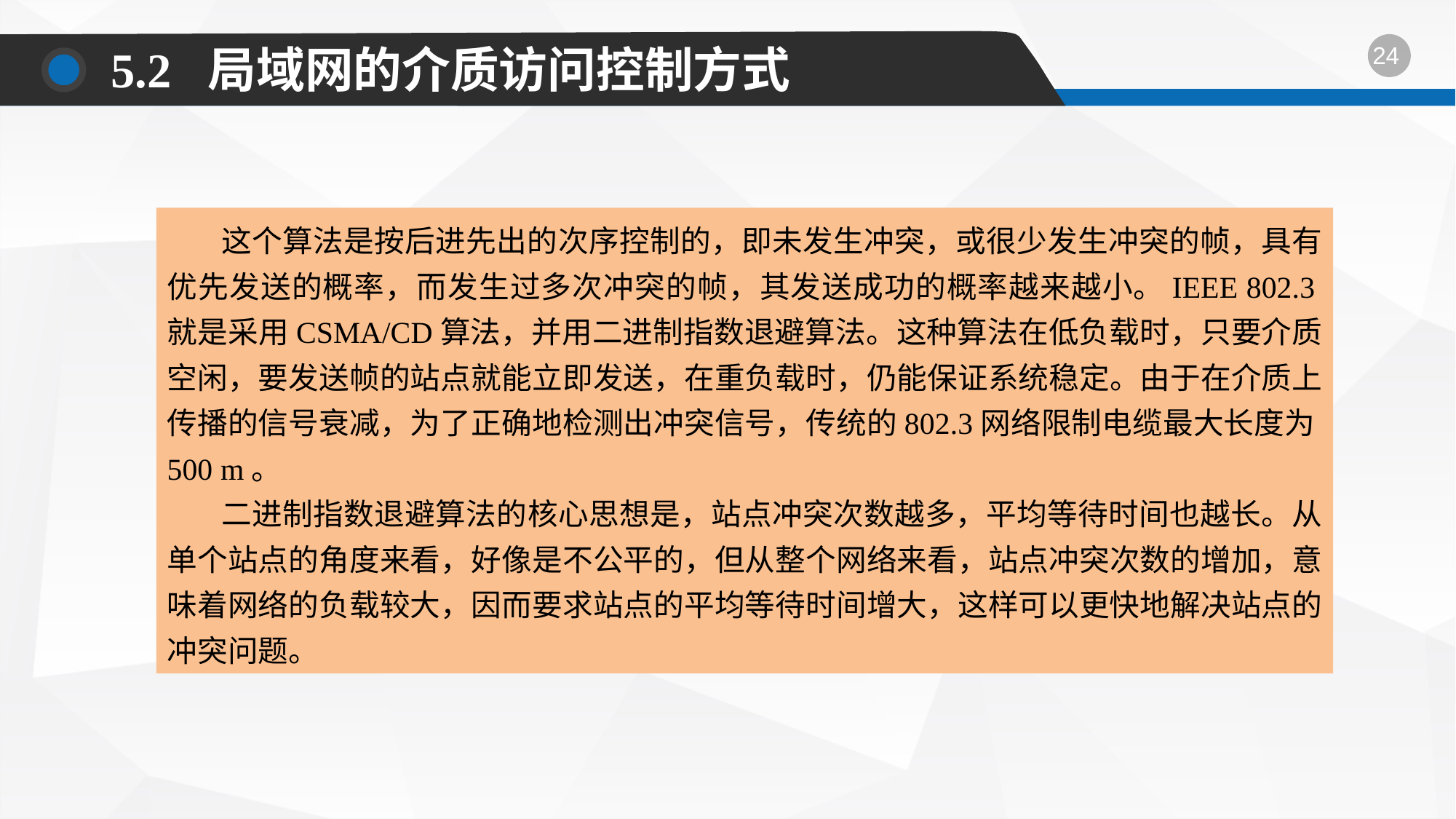

5.2  局域网的介质访问控制方式
这个算法是按后进先出的次序控制的，即未发生冲突，或很少发生冲突的帧，具有优先发送的概率，而发生过多次冲突的帧，其发送成功的概率越来越小。IEEE 802.3就是采用CSMA/CD算法，并用二进制指数退避算法。这种算法在低负载时，只要介质空闲，要发送帧的站点就能立即发送，在重负载时，仍能保证系统稳定。由于在介质上传播的信号衰减，为了正确地检测出冲突信号，传统的802.3网络限制电缆最大长度为500 m。
二进制指数退避算法的核心思想是，站点冲突次数越多，平均等待时间也越长。从单个站点的角度来看，好像是不公平的，但从整个网络来看，站点冲突次数的增加，意味着网络的负载较大，因而要求站点的平均等待时间增大，这样可以更快地解决站点的冲突问题。